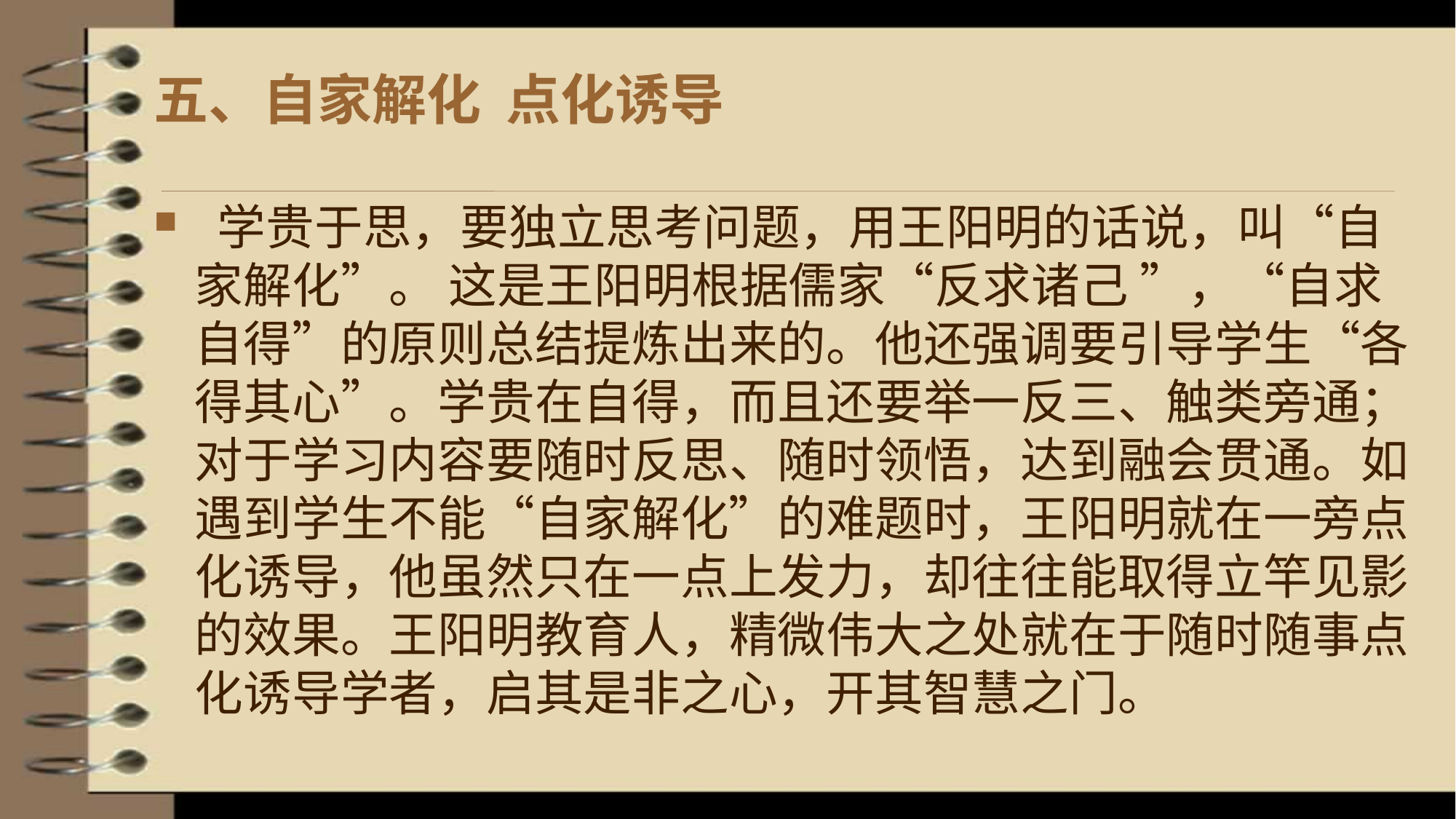

# 五、自家解化  点化诱导
 学贵于思，要独立思考问题，用王阳明的话说，叫“自家解化”。 这是王阳明根据儒家“反求诸己 ”，“自求自得”的原则总结提炼出来的。他还强调要引导学生“各得其心”。学贵在自得，而且还要举一反三、触类旁通；对于学习内容要随时反思、随时领悟，达到融会贯通。如遇到学生不能“自家解化”的难题时，王阳明就在一旁点化诱导，他虽然只在一点上发力，却往往能取得立竿见影的效果。王阳明教育人，精微伟大之处就在于随时随事点化诱导学者，启其是非之心，开其智慧之门。